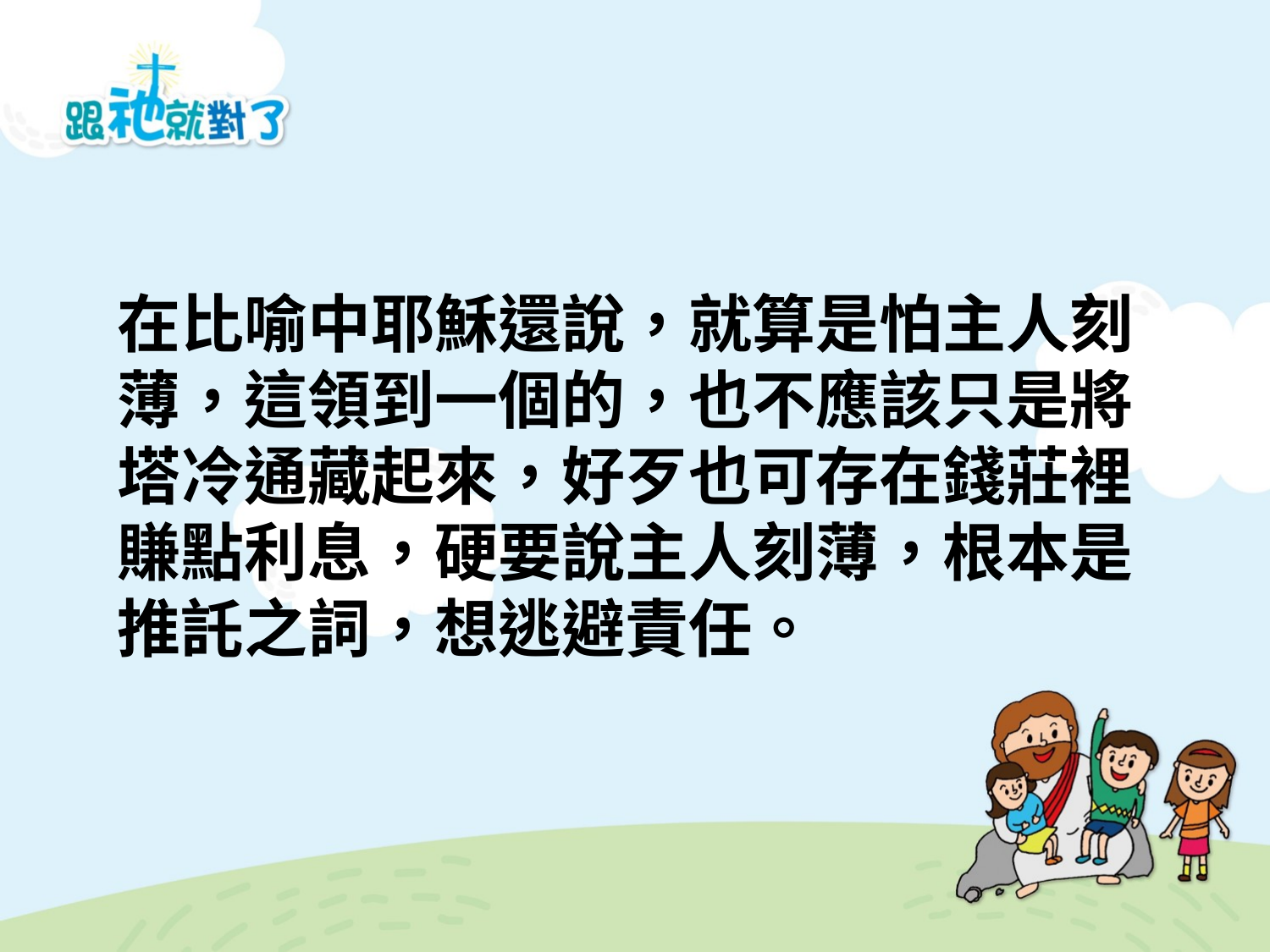

在比喻中耶穌還說，就算是怕主人刻薄，這領到一個的，也不應該只是將塔冷通藏起來，好歹也可存在錢莊裡賺點利息，硬要說主人刻薄，根本是推託之詞，想逃避責任。